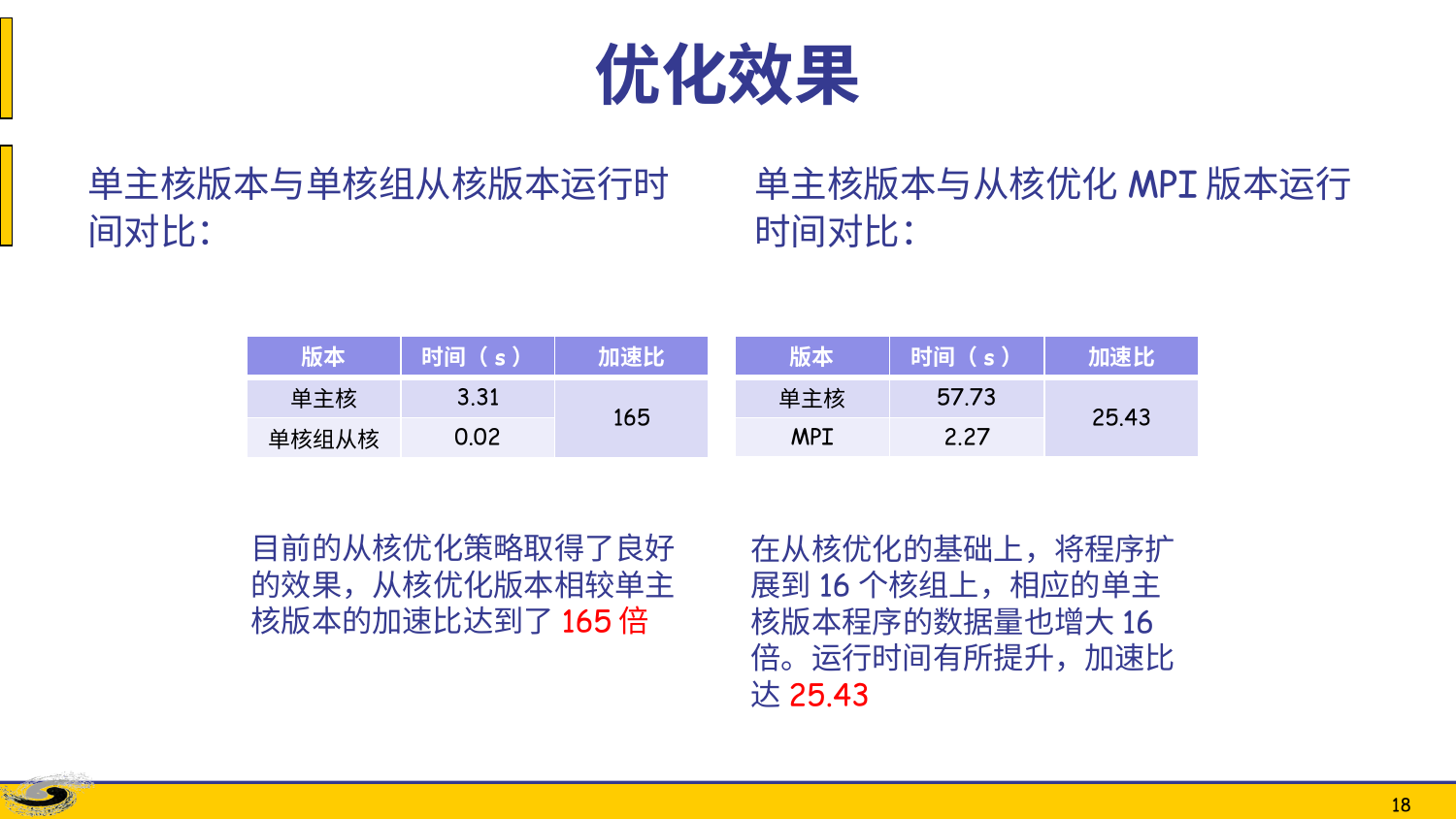

# 优化效果
单主核版本与单核组从核版本运行时间对比：
单主核版本与从核优化MPI版本运行时间对比：
| 版本 | 时间（s） | 加速比 |
| --- | --- | --- |
| 单主核 | 3.31 | 165 |
| 单核组从核 | 0.02 |  |
| 版本 | 时间（s） | 加速比 |
| --- | --- | --- |
| 单主核 | 57.73 | 25.43 |
| MPI | 2.27 |  |
目前的从核优化策略取得了良好的效果，从核优化版本相较单主核版本的加速比达到了165倍
在从核优化的基础上，将程序扩展到16个核组上，相应的单主核版本程序的数据量也增大16倍。运行时间有所提升，加速比达25.43